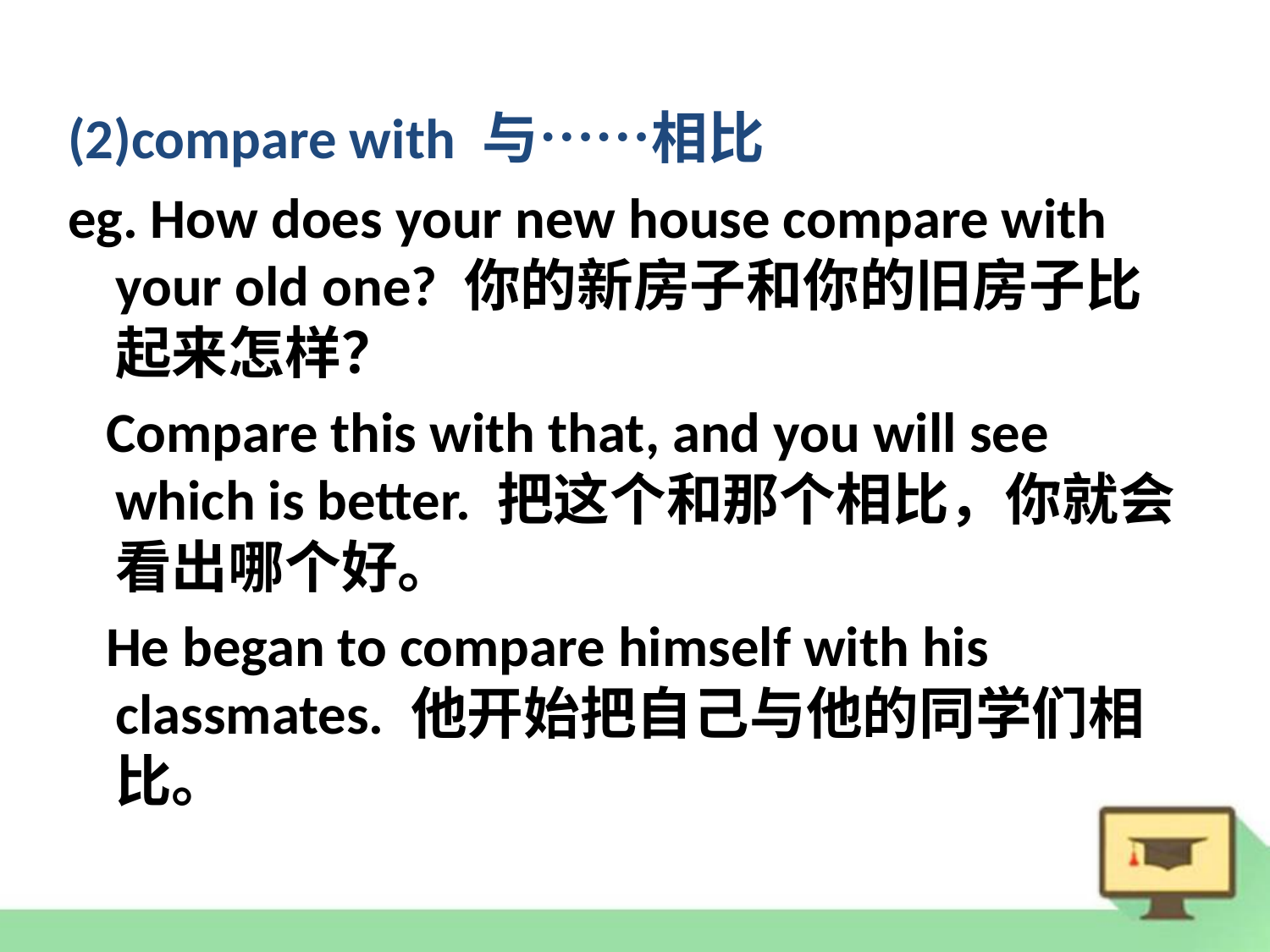

(2)compare with 与……相比
eg. How does your new house compare with your old one? 你的新房子和你的旧房子比起来怎样？
   Compare this with that, and you will see which is better. 把这个和那个相比，你就会看出哪个好。
   He began to compare himself with his classmates. 他开始把自己与他的同学们相比。